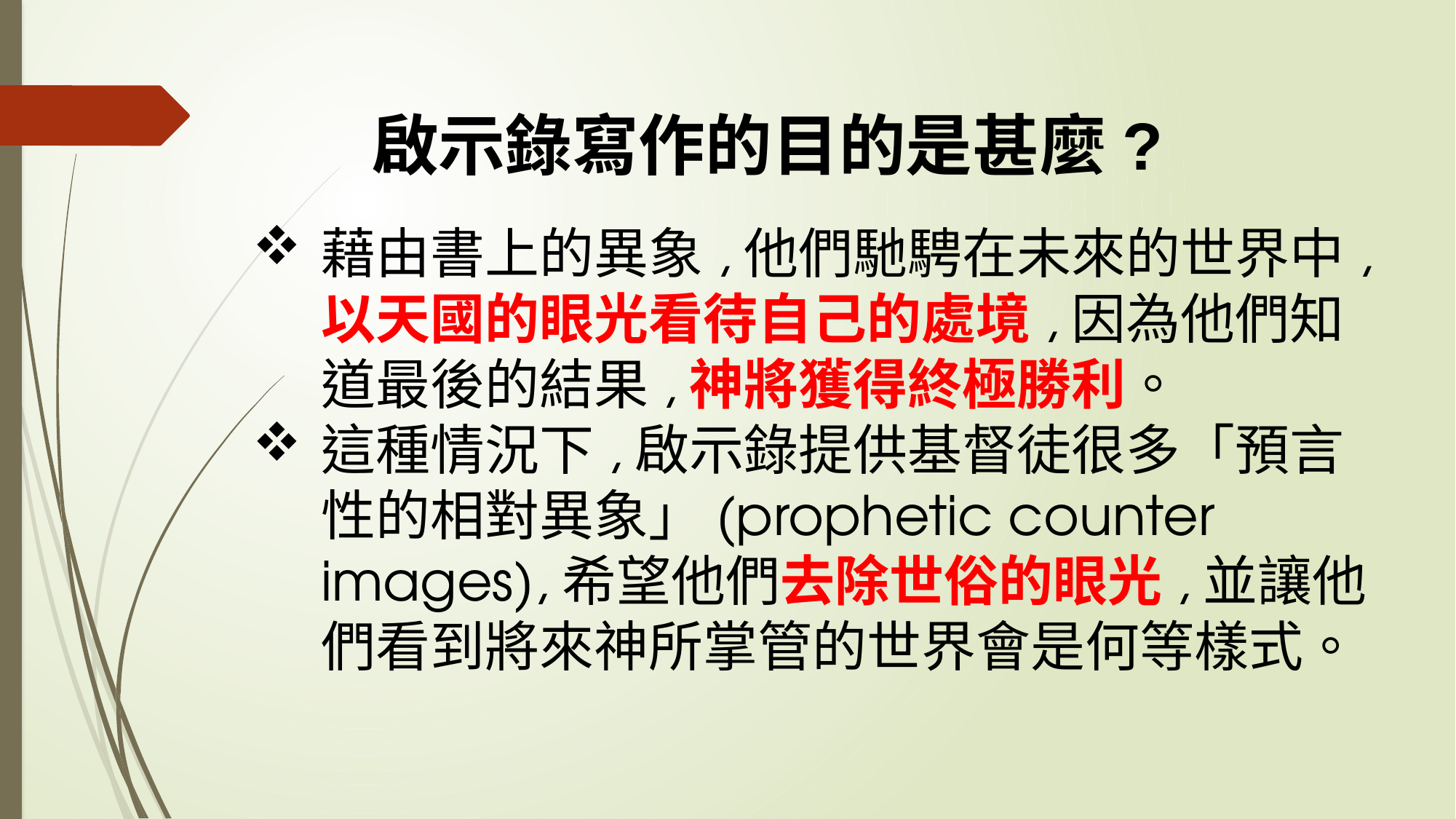

啟示錄寫作的目的是甚麼?
藉由書上的異象,他們馳騁在未來的世界中,以天國的眼光看待自己的處境,因為他們知道最後的結果,神將獲得終極勝利。
這種情況下,啟示錄提供基督徒很多「預言性的相對異象」(prophetic counter images),希望他們去除世俗的眼光,並讓他們看到將來神所掌管的世界會是何等樣式。